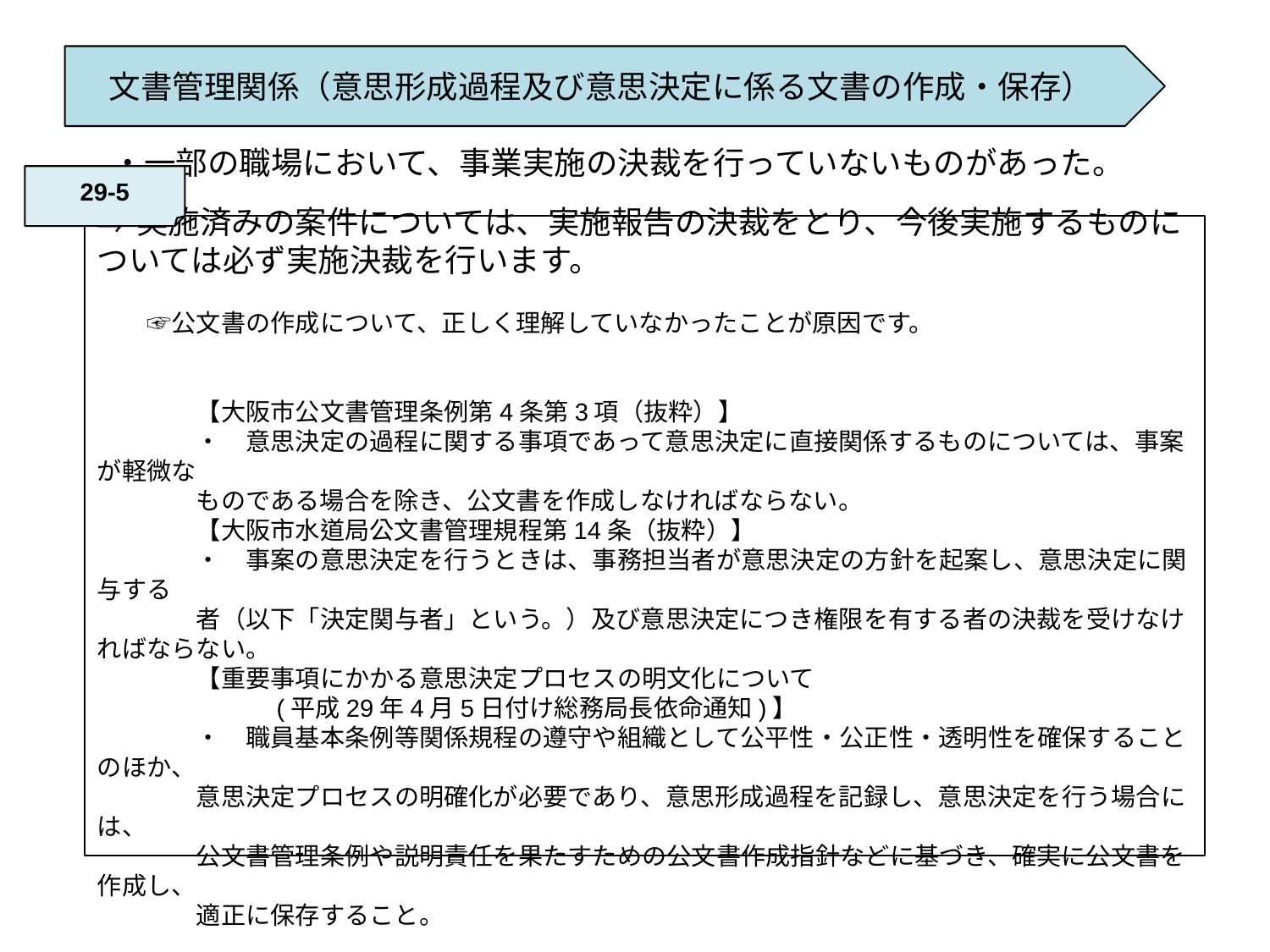

文書管理関係（意思形成過程及び意思決定に係る文書の作成・保存）
29‐5
 ・一部の職場において、事業実施の決裁を行っていないものがあった。

⇒実施済みの案件については、実施報告の決裁をとり、今後実施するものについては必ず実施決裁を行います。

　　☞公文書の作成について、正しく理解していなかったことが原因です。

　　　　【大阪市公文書管理条例第4条第3項（抜粋）】
　　　　・　意思決定の過程に関する事項であって意思決定に直接関係するものについては、事案が軽微な
　　　　ものである場合を除き、公文書を作成しなければならない。
　　　　【大阪市水道局公文書管理規程第14条（抜粋）】
　　　　・　事案の意思決定を行うときは、事務担当者が意思決定の方針を起案し、意思決定に関与する
　　　　者（以下「決定関与者」という。）及び意思決定につき権限を有する者の決裁を受けなければならない。
　　　　【重要事項にかかる意思決定プロセスの明文化について
　　　　　　　(平成29年4月5日付け総務局長依命通知)】
　　　　・　職員基本条例等関係規程の遵守や組織として公平性・公正性・透明性を確保することのほか、
　　　　意思決定プロセスの明確化が必要であり、意思形成過程を記録し、意思決定を行う場合には、
　　　　公文書管理条例や説明責任を果たすための公文書作成指針などに基づき、確実に公文書を作成し、
　　　　適正に保存すること。